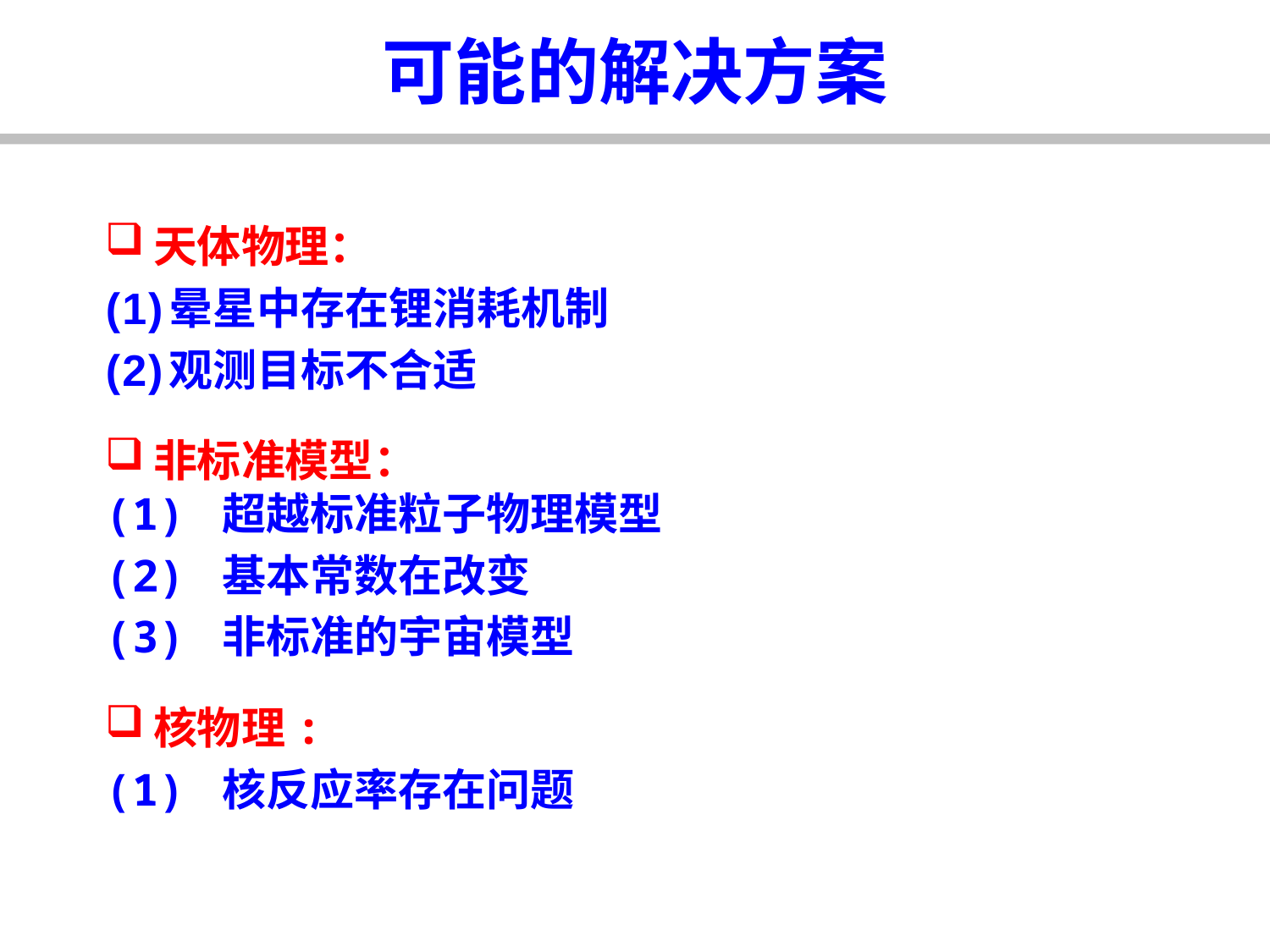

# 可能的解决方案

天体物理：
晕星中存在锂消耗机制
观测目标不合适

非标准模型：
(1) 超越标准粒子物理模型
(2) 基本常数在改变
(3) 非标准的宇宙模型

核物理:
(1) 核反应率存在问题